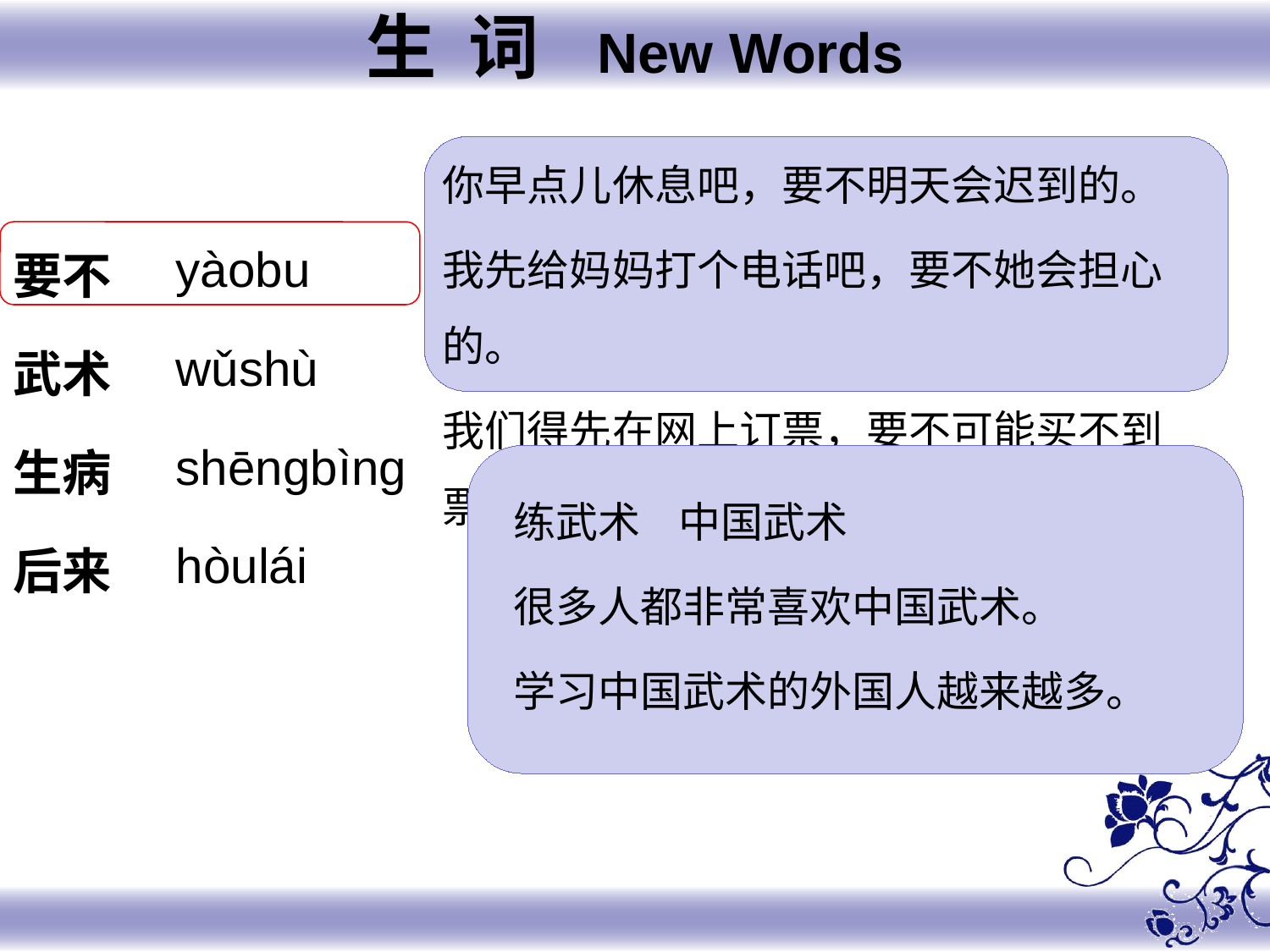

生  词   New Words
你早点儿休息吧，要不明天会迟到的。
我先给妈妈打个电话吧，要不她会担心的。
我们得先在网上订票，要不可能买不到票。

yàobu
wǔshù
shēngbìng
hòulái
要不
武术
生病
后来

练武术    中国武术
很多人都非常喜欢中国武术。
学习中国武术的外国人越来越多。